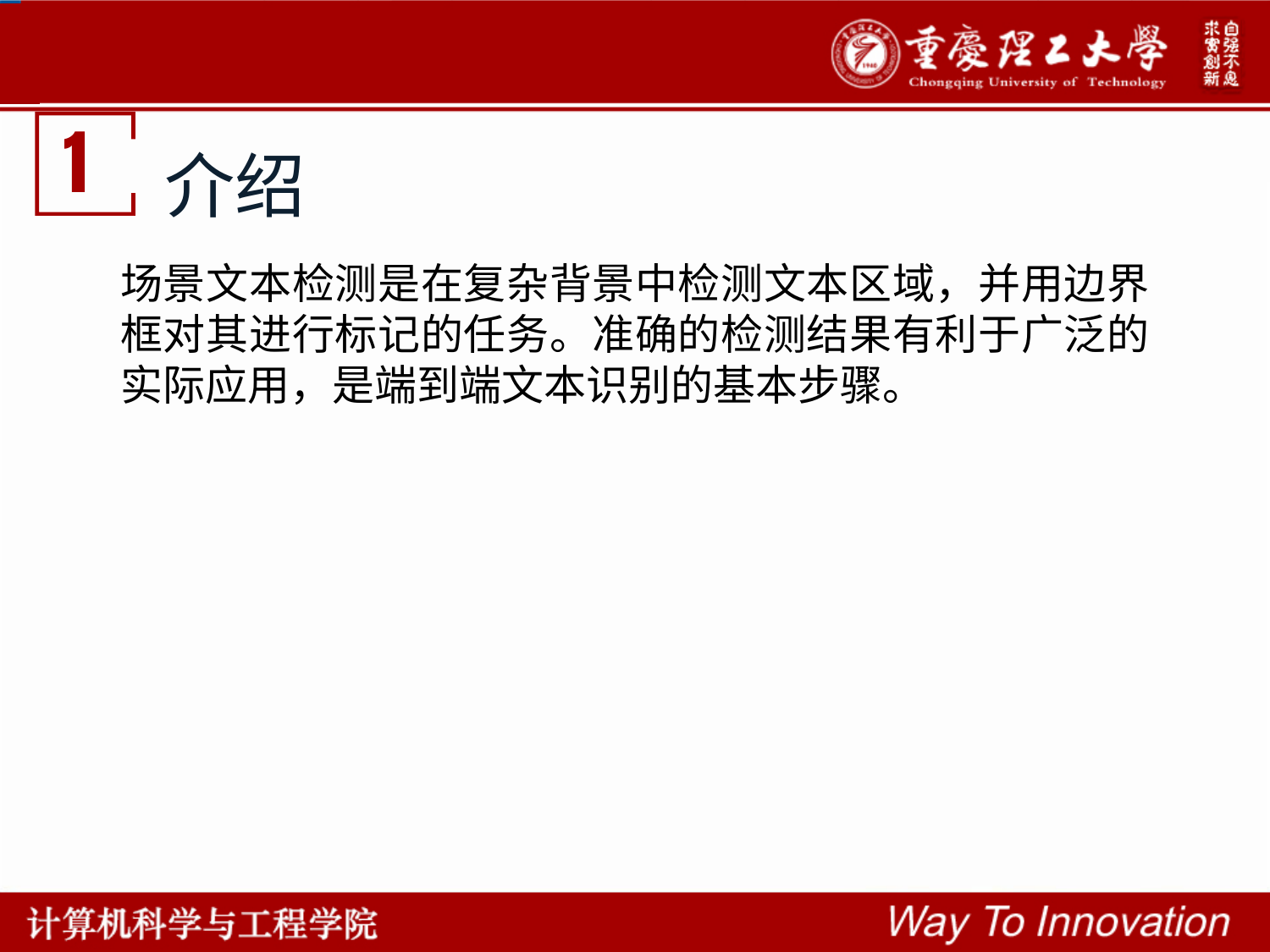

介绍

1
场景文本检测是在复杂背景中检测文本区域，并用边界框对其进行标记的任务。准确的检测结果有利于广泛的实际应用，是端到端文本识别的基本步骤。